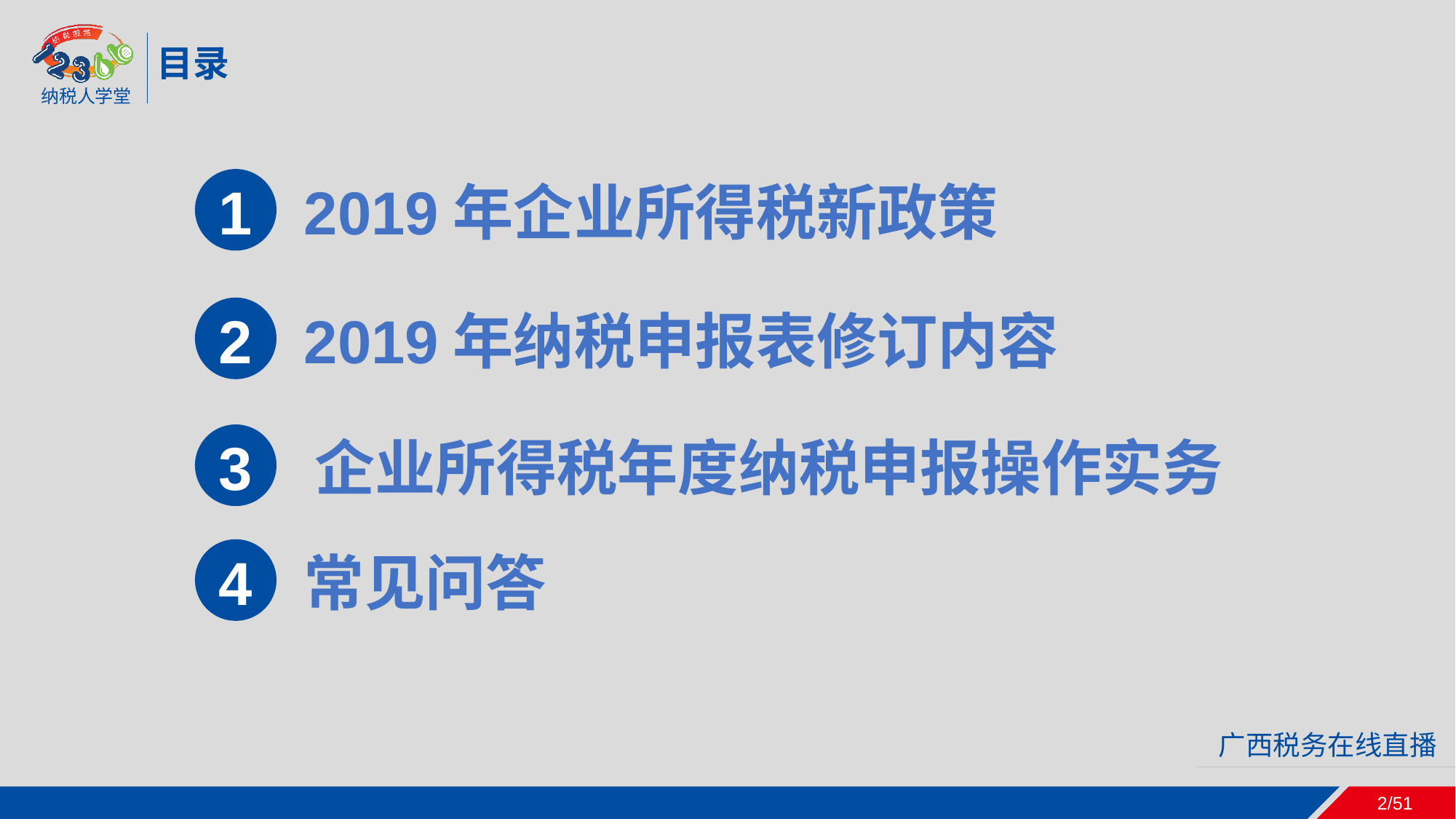

目录

1
2019年企业所得税新政策

2
2019年纳税申报表修订内容

3
企业所得税年度纳税申报操作实务

4
常见问答